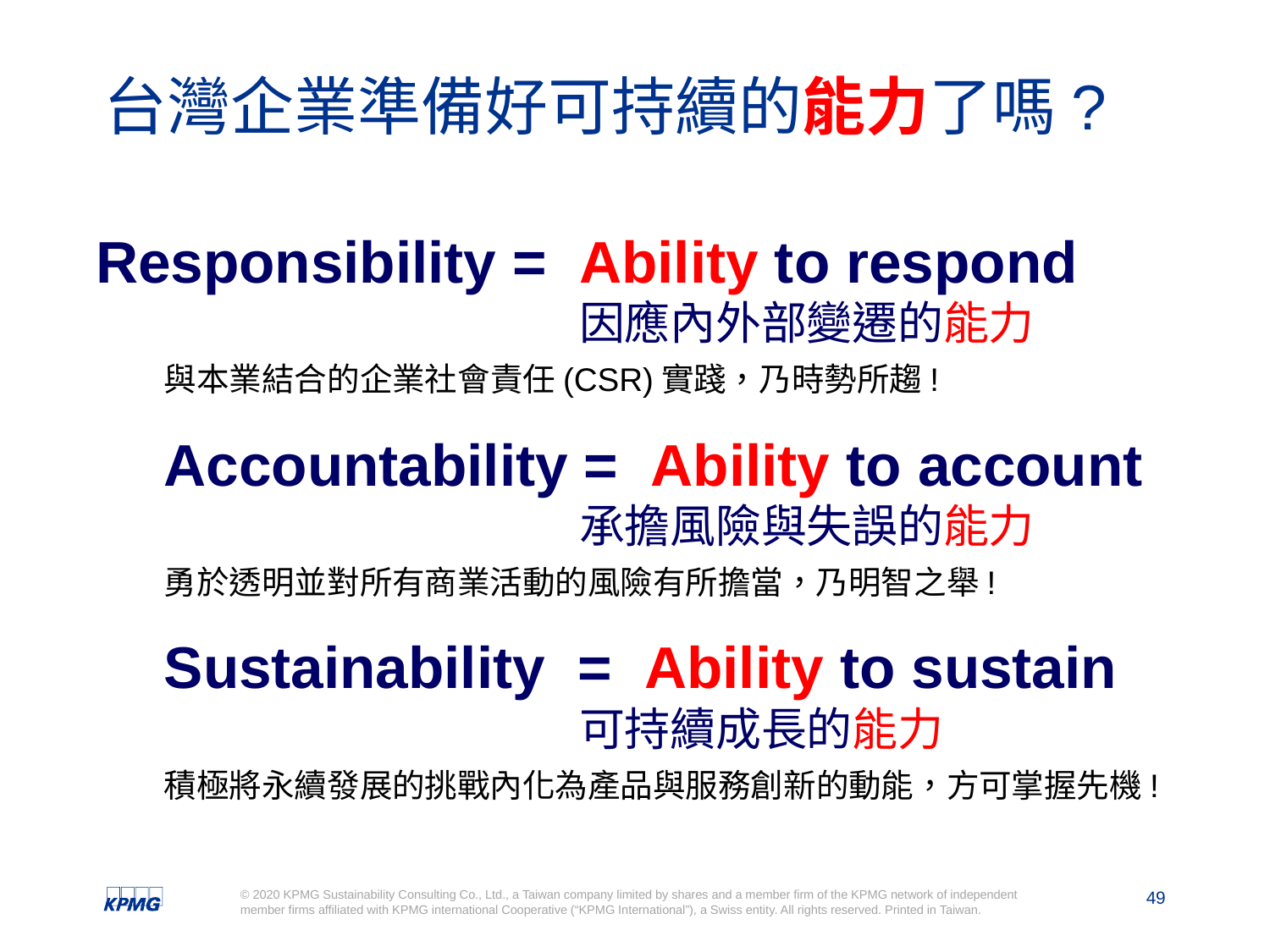

# 台灣企業準備好可持續的能力了嗎?
Responsibility =  Ability to respond
因應內外部變遷的能力
與本業結合的企業社會責任(CSR)實踐，乃時勢所趨!
Accountability =  Ability to account
承擔風險與失誤的能力
勇於透明並對所有商業活動的風險有所擔當，乃明智之舉!
Sustainability  =  Ability to sustain
可持續成長的能力
積極將永續發展的挑戰內化為產品與服務創新的動能，方可掌握先機!